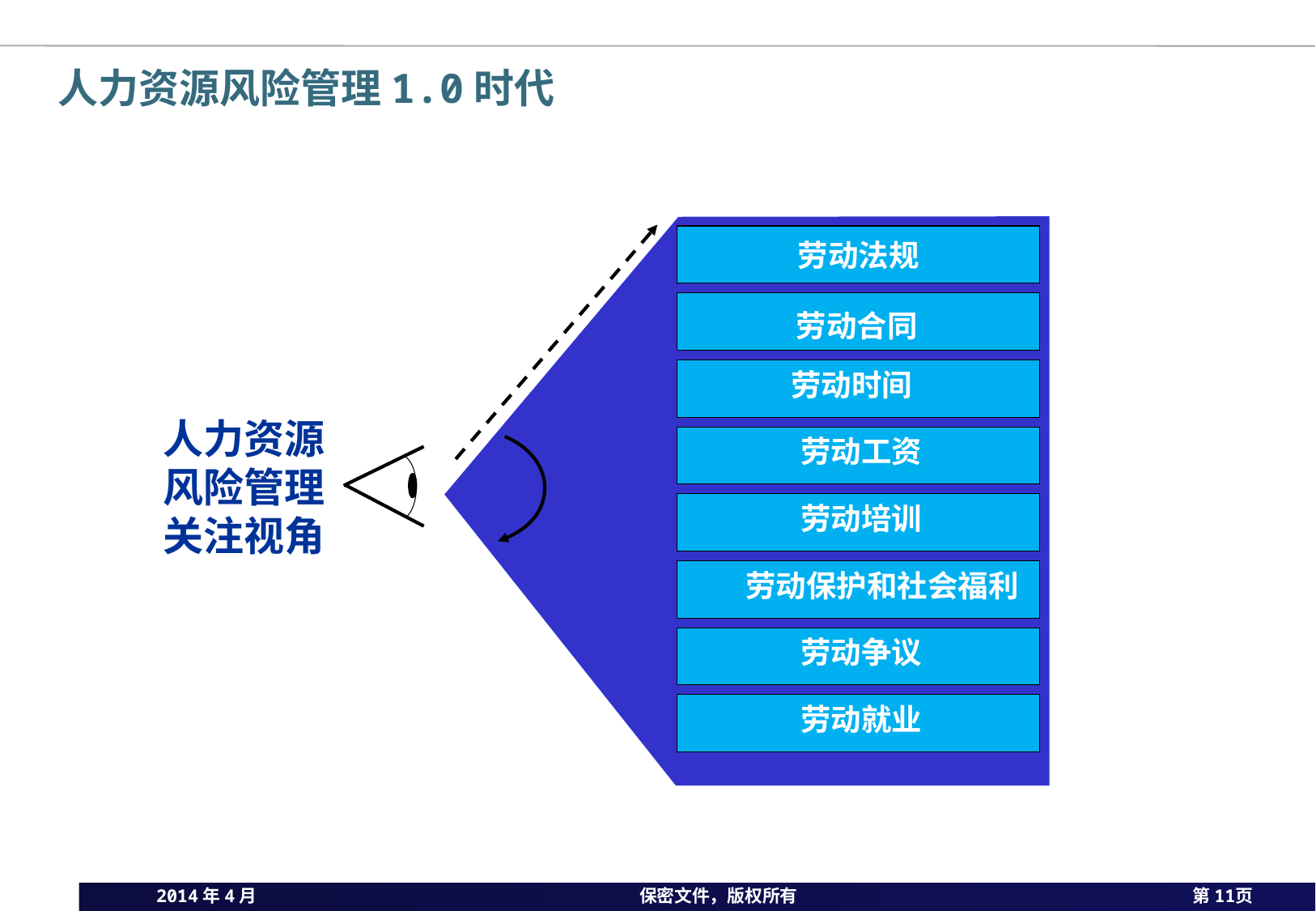

# 人力资源风险管理1.0时代

劳动法规

劳动合同
劳动时间
人力资源风险管理关注视角
劳动工资
劳动培训
劳动保护和社会福利
劳动争议
劳动就业